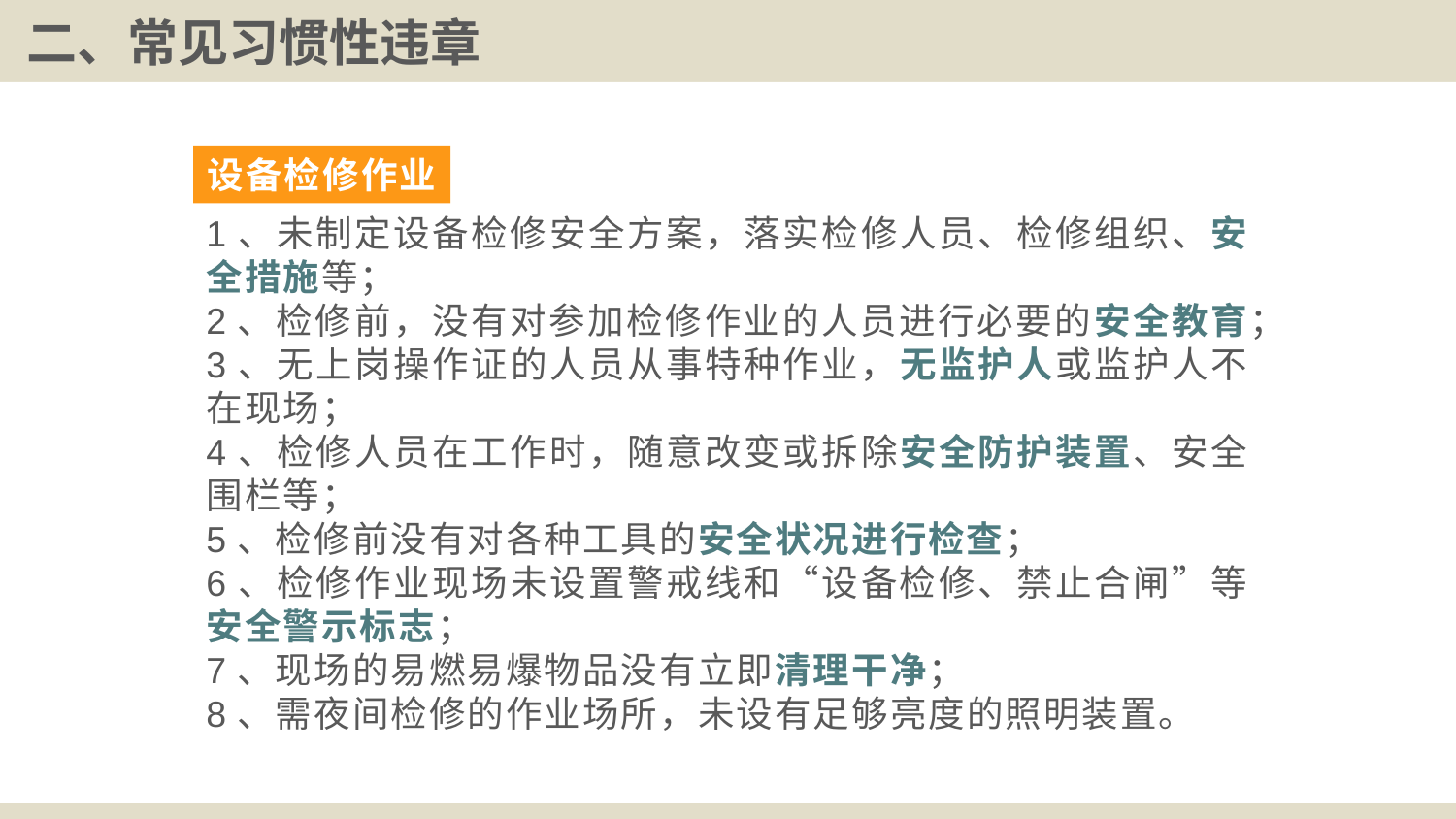

# 二、常见习惯性违章
设备检修作业
1、未制定设备检修安全方案，落实检修人员、检修组织、安全措施等；
2、检修前，没有对参加检修作业的人员进行必要的安全教育；
3、无上岗操作证的人员从事特种作业，无监护人或监护人不在现场；
4、检修人员在工作时，随意改变或拆除安全防护装置、安全围栏等；
5、检修前没有对各种工具的安全状况进行检查；
6、检修作业现场未设置警戒线和“设备检修、禁止合闸”等安全警示标志；
7、现场的易燃易爆物品没有立即清理干净；
8、需夜间检修的作业场所，未设有足够亮度的照明装置。